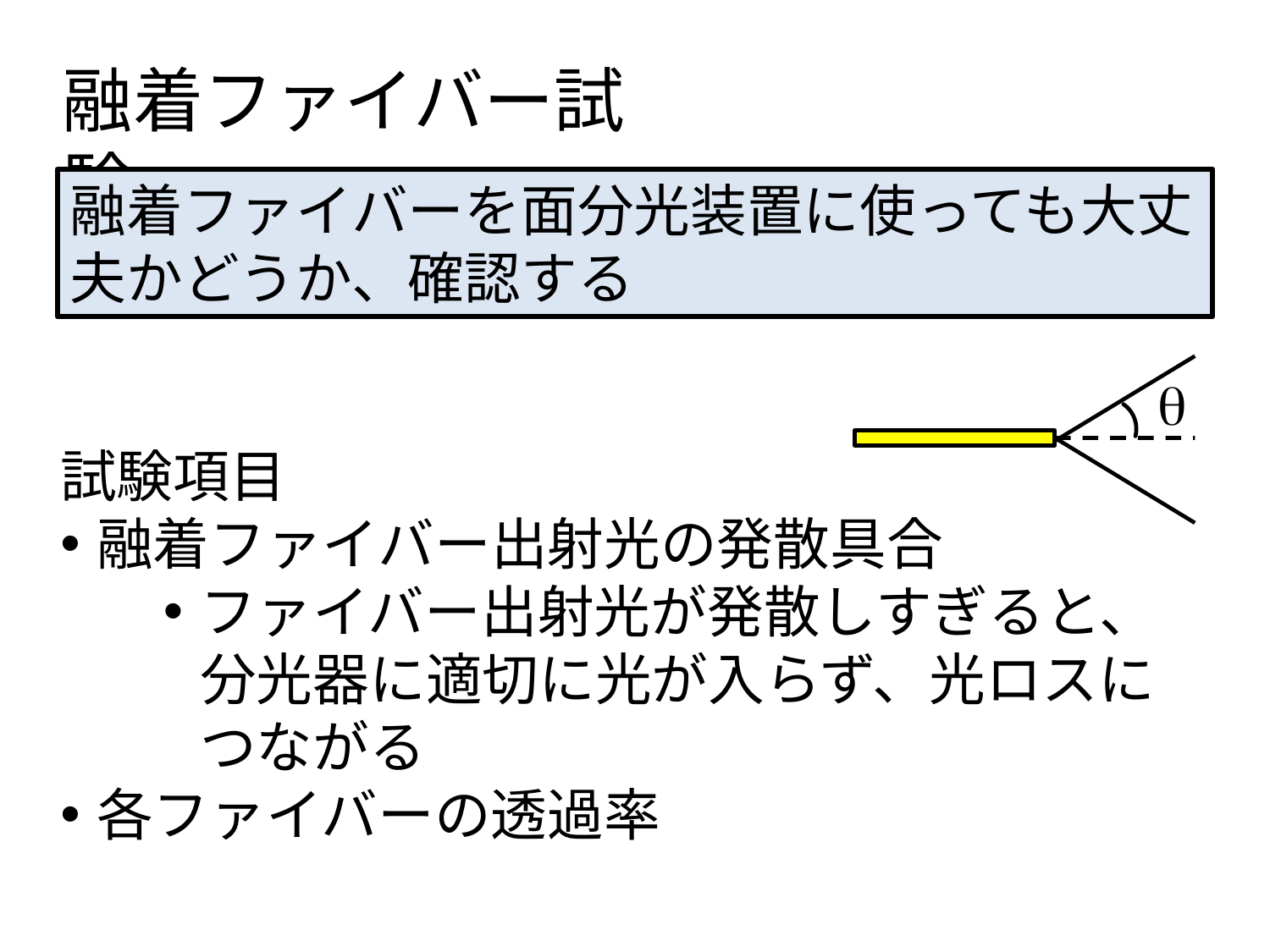

融着ファイバー試験
融着ファイバーを面分光装置に使っても大丈夫かどうか、確認する
θ

試験項目
融着ファイバー出射光の発散具合
ファイバー出射光が発散しすぎると、分光器に適切に光が入らず、光ロスにつながる
各ファイバーの透過率